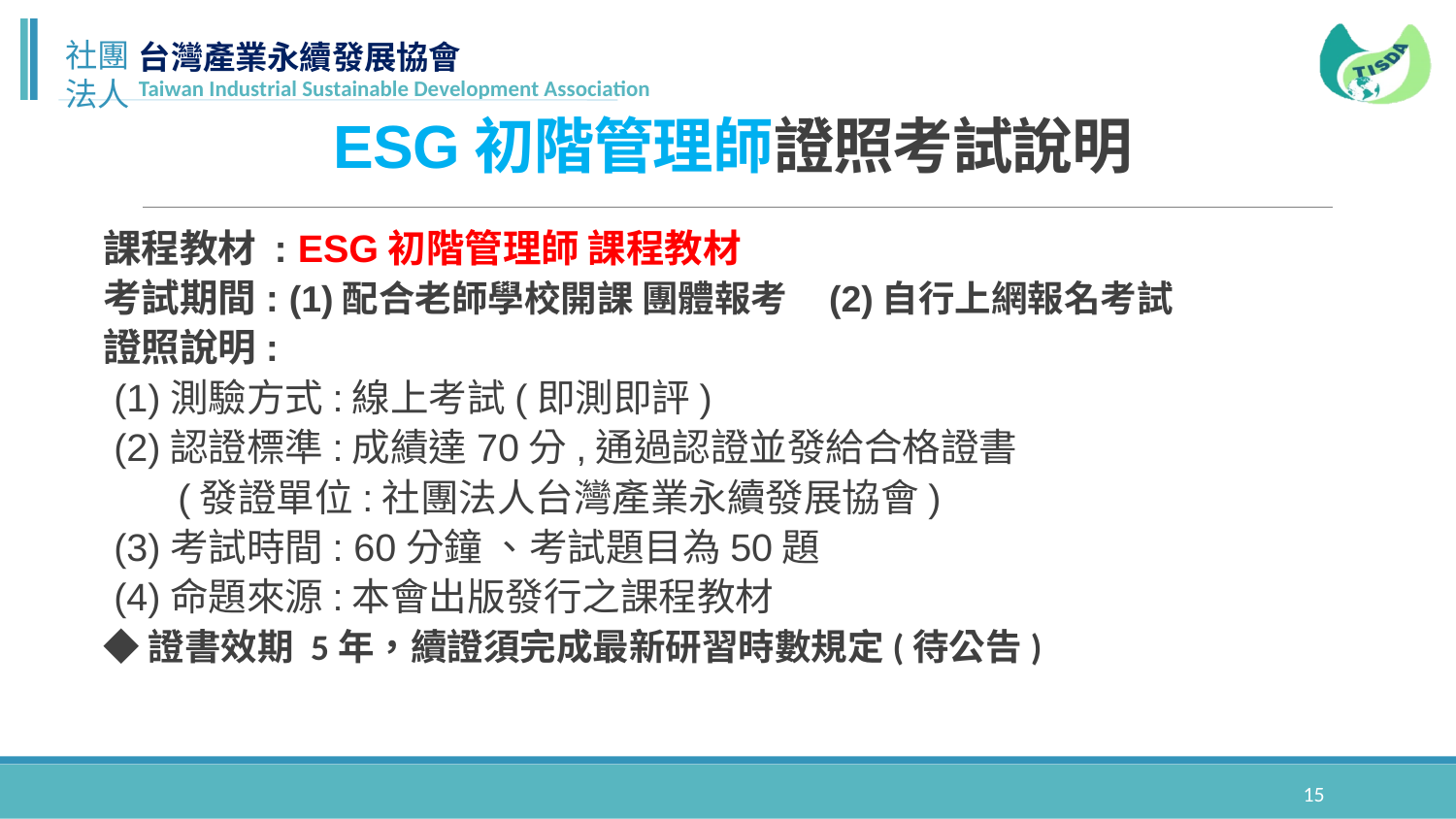

# ESG初階管理師證照考試說明
課程教材 : ESG初階管理師 課程教材
考試期間: (1)配合老師學校開課 團體報考    (2)自行上網報名考試
證照說明:
 (1)測驗方式:線上考試(即測即評)
 (2)認證標準:成績達70分,通過認證並發給合格證書
       (發證單位:社團法人台灣產業永續發展協會)
 (3)考試時間: 60分鐘 、考試題目為50題
 (4)命題來源:本會出版發行之課程教材
◆證書效期 5年，續證須完成最新研習時數規定(待公告)

15